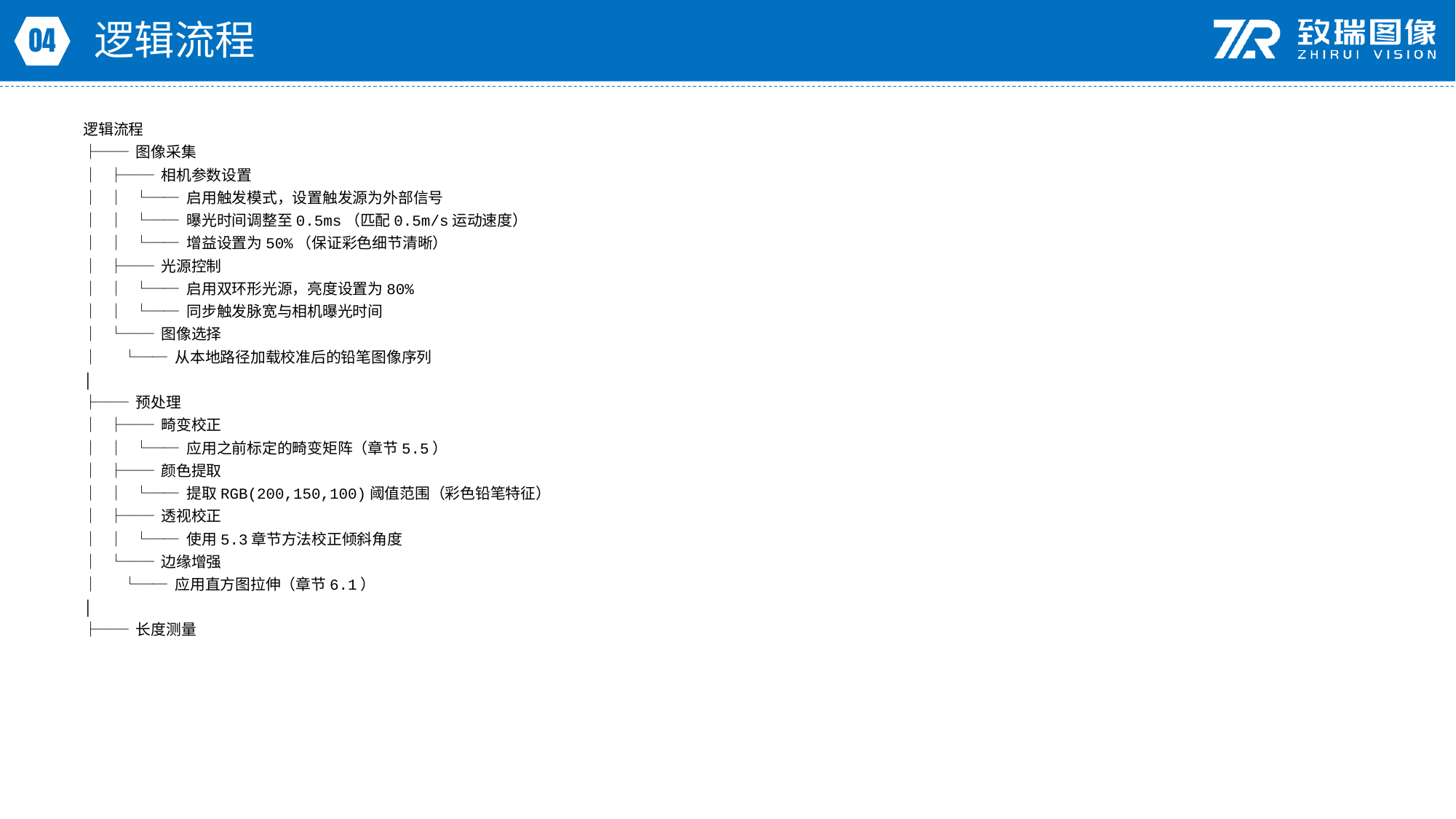

逻辑流程
04

逻辑流程
├── 图像采集
│   ├── 相机参数设置
│   │   └── 启用触发模式，设置触发源为外部信号
│   │   └── 曝光时间调整至0.5ms（匹配0.5m/s运动速度）
│   │   └── 增益设置为50%（保证彩色细节清晰）
│   ├── 光源控制
│   │   └── 启用双环形光源，亮度设置为80%
│   │   └── 同步触发脉宽与相机曝光时间
│   └── 图像选择
│       └── 从本地路径加载校准后的铅笔图像序列
│
├── 预处理
│   ├── 畸变校正
│   │   └── 应用之前标定的畸变矩阵（章节5.5）
│   ├── 颜色提取
│   │   └── 提取RGB(200,150,100)阈值范围（彩色铅笔特征）
│   ├── 透视校正
│   │   └── 使用5.3章节方法校正倾斜角度
│   └── 边缘增强
│       └── 应用直方图拉伸（章节6.1）
│
├── 长度测量